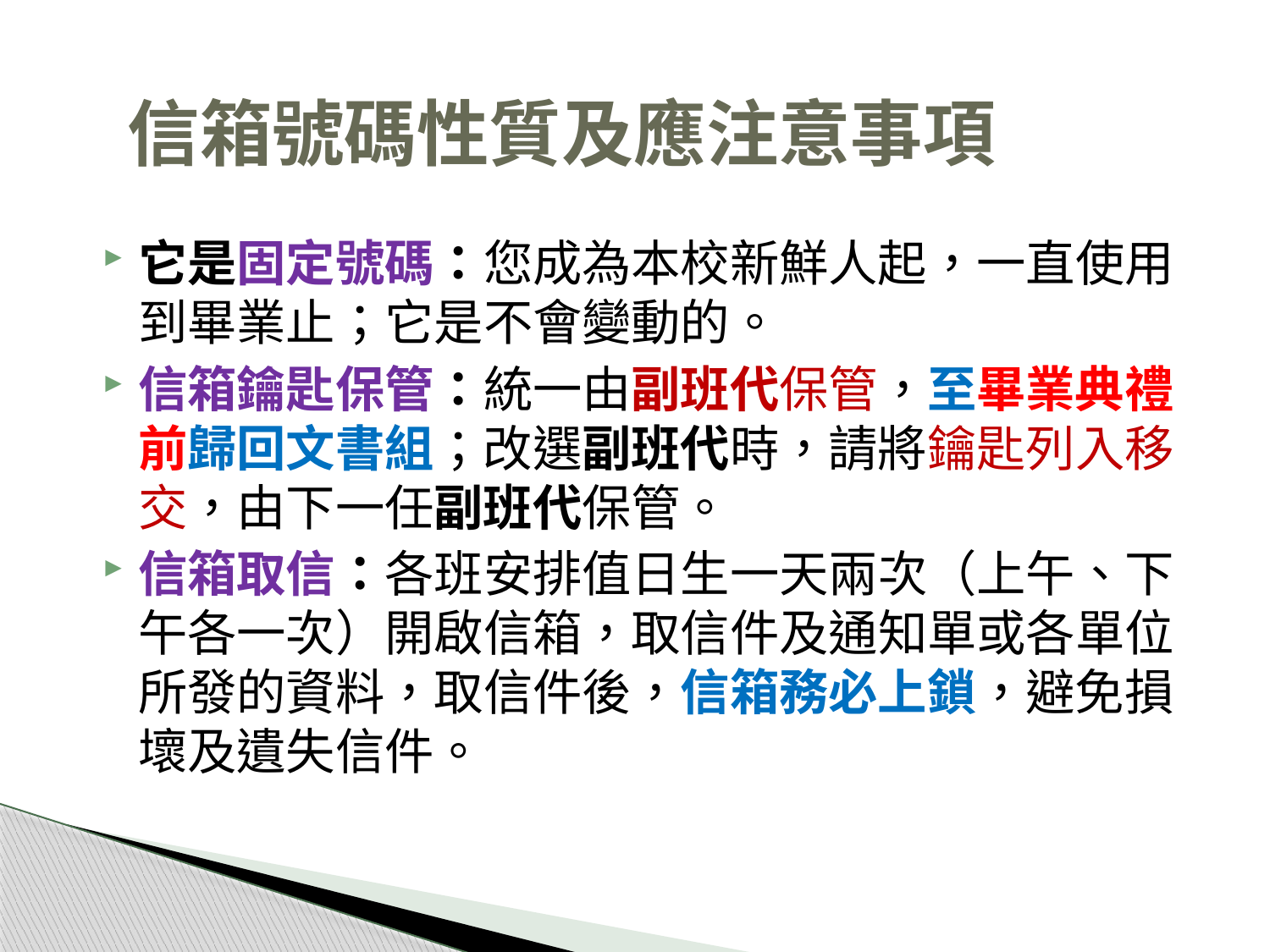

# 信箱號碼性質及應注意事項
它是固定號碼：您成為本校新鮮人起，一直使用到畢業止；它是不會變動的。
信箱鑰匙保管：統一由副班代保管，至畢業典禮前歸回文書組；改選副班代時，請將鑰匙列入移交，由下一任副班代保管。
信箱取信：各班安排值日生一天兩次（上午、下午各一次）開啟信箱，取信件及通知單或各單位所發的資料，取信件後，信箱務必上鎖，避免損壞及遺失信件。